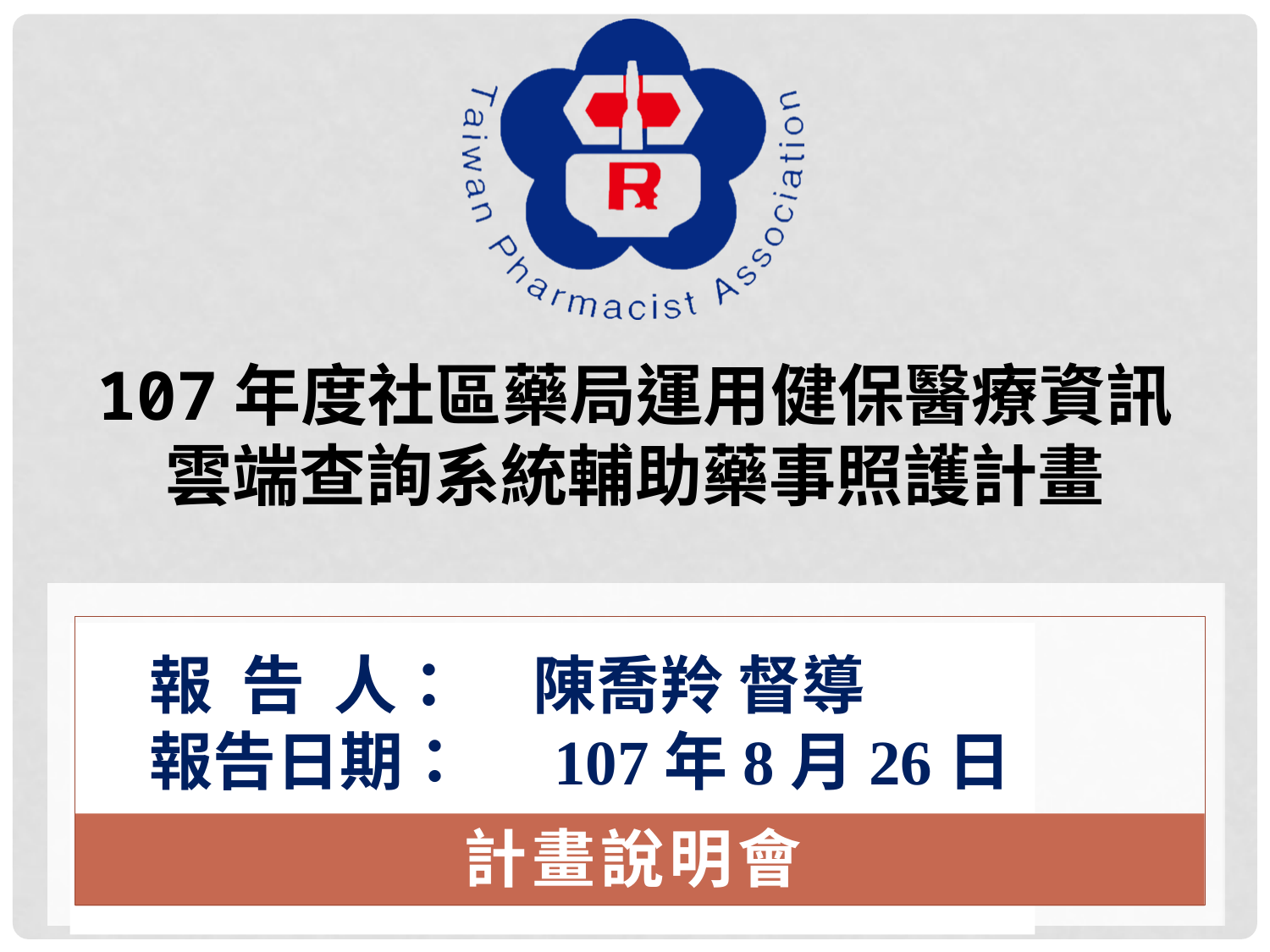

# 107年度社區藥局運用健保醫療資訊 雲端查詢系統輔助藥事照護計畫
報  告  人：     陳喬羚 督導
報告日期：     107年8月26日
計畫說明會